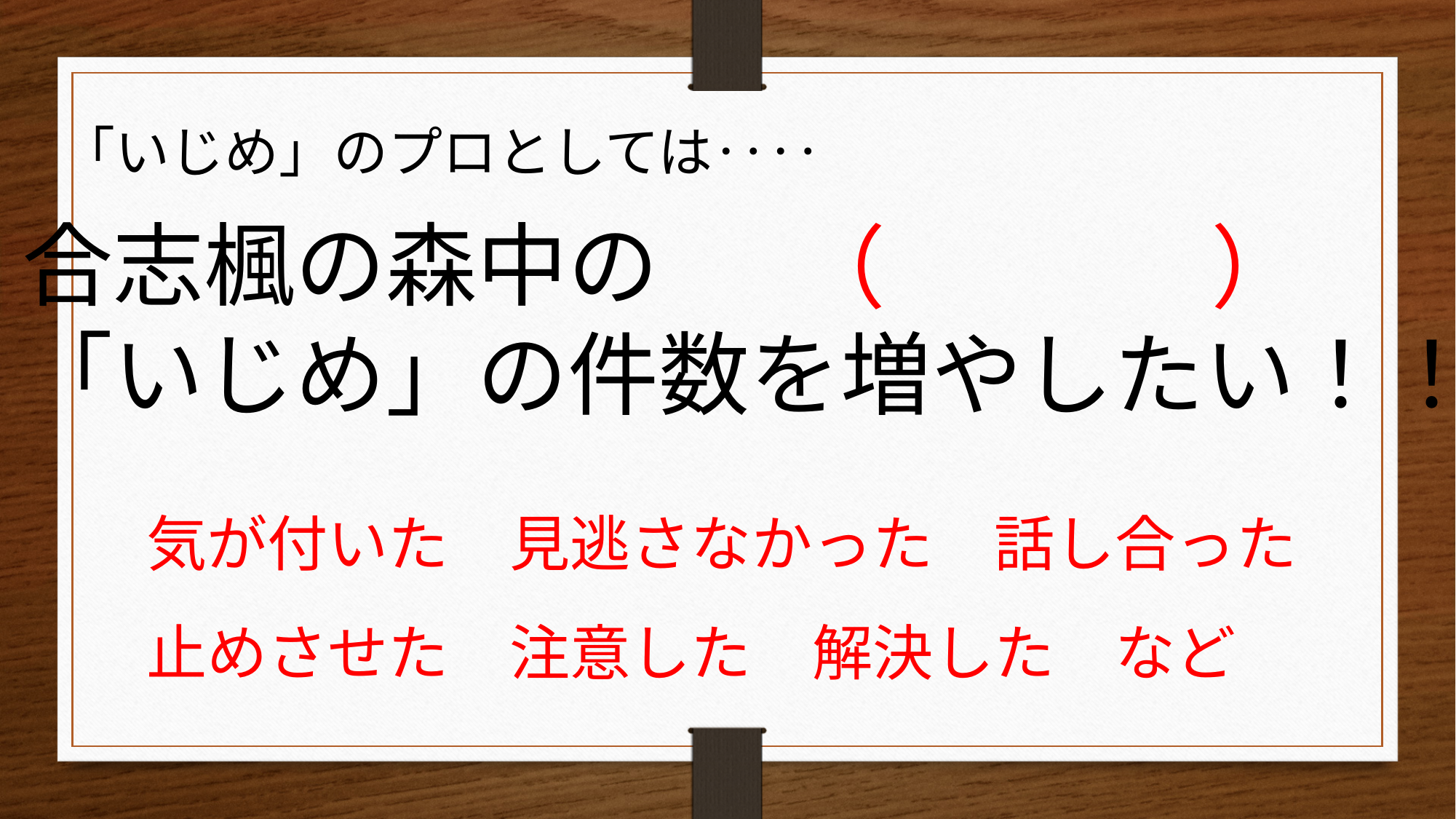

「いじめ」のプロとしては‥‥
合志楓の森中の
「いじめ」の件数を増やしたい！！
（                ）
気が付いた　見逃さなかった　話し合った
止めさせた　注意した　解決した　など